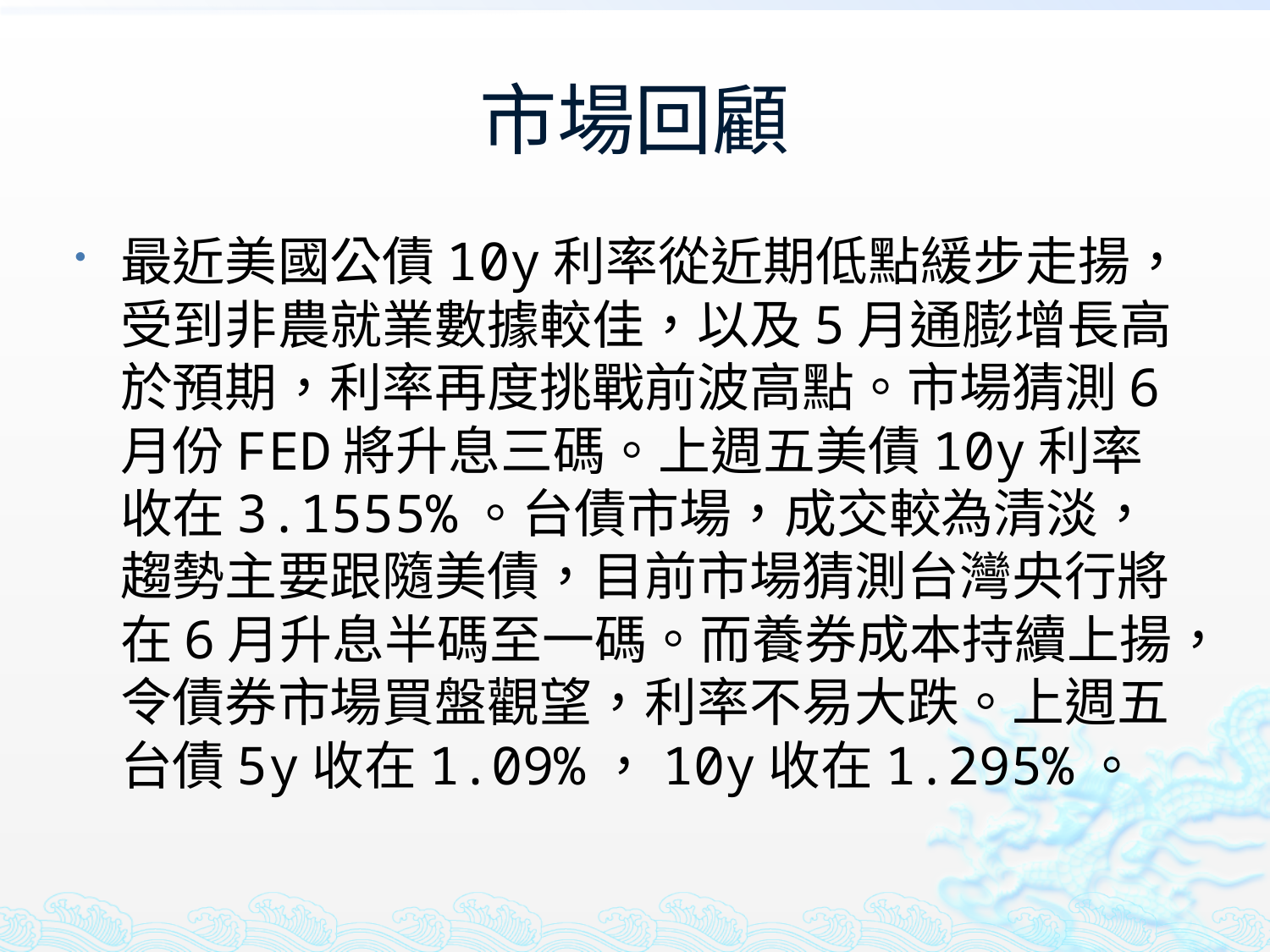

# 市場回顧
最近美國公債10y利率從近期低點緩步走揚，受到非農就業數據較佳，以及5月通膨增長高於預期，利率再度挑戰前波高點。市場猜測6月份FED將升息三碼。上週五美債10y利率收在3.1555%。台債市場，成交較為清淡，趨勢主要跟隨美債，目前市場猜測台灣央行將在6月升息半碼至一碼。而養券成本持續上揚，令債券市場買盤觀望，利率不易大跌。上週五台債5y收在1.09%，10y收在1.295%。